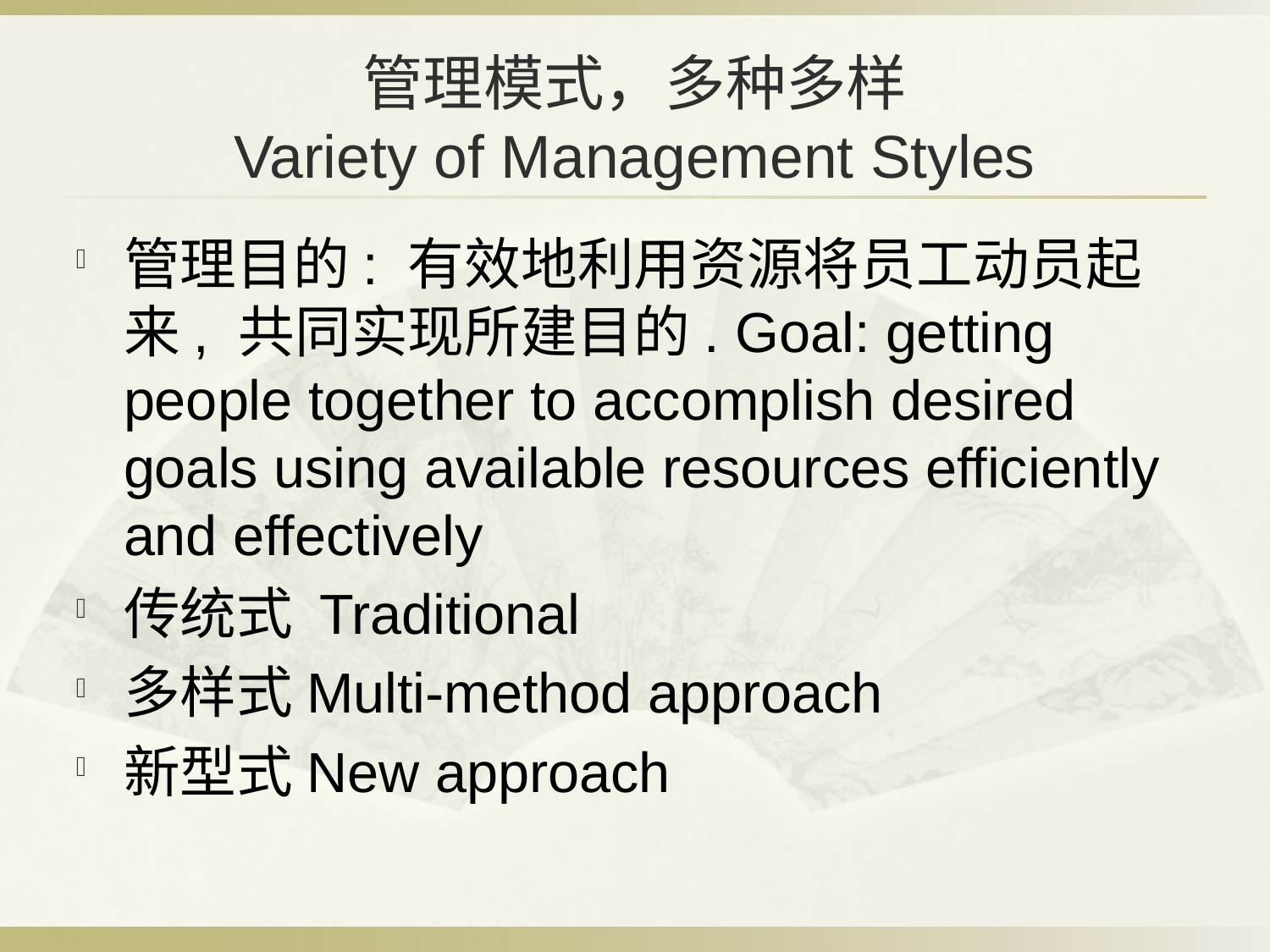

# 管理模式，多种多样 Variety of Management Styles
管理目的: 有效地利用资源将员工动员起来, 共同实现所建目的. Goal: getting people together to accomplish desired goals using available resources efficiently and effectively
传统式 Traditional
多样式Multi-method approach
新型式New approach